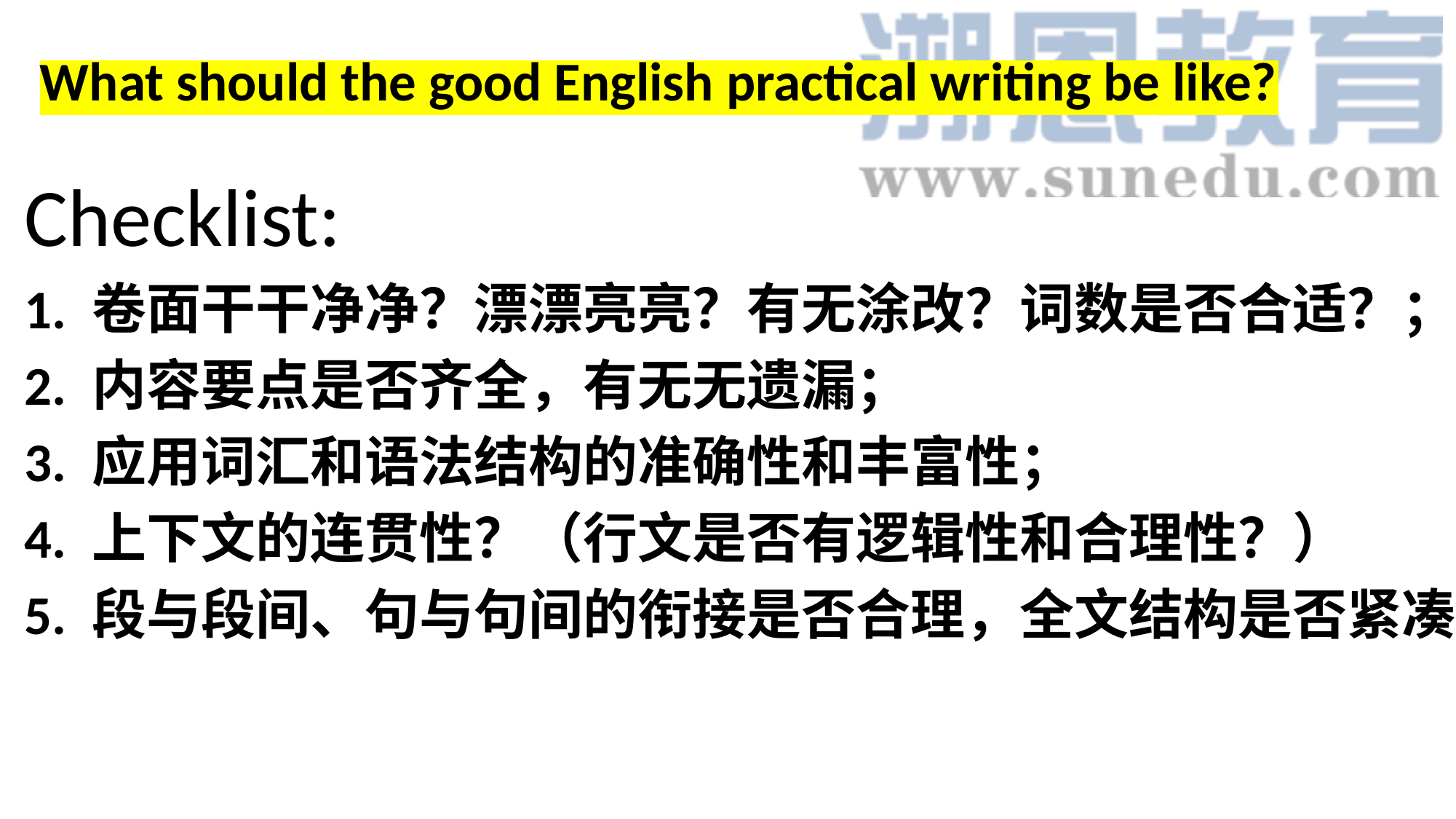

What should the good English practical writing be like?
Checklist:
1. 卷面干干净净？漂漂亮亮？有无涂改？词数是否合适？；
2. 内容要点是否齐全，有无无遗漏；
3. 应用词汇和语法结构的准确性和丰富性；
4. 上下文的连贯性？（行文是否有逻辑性和合理性？）
5. 段与段间、句与句间的衔接是否合理，全文结构是否紧凑？